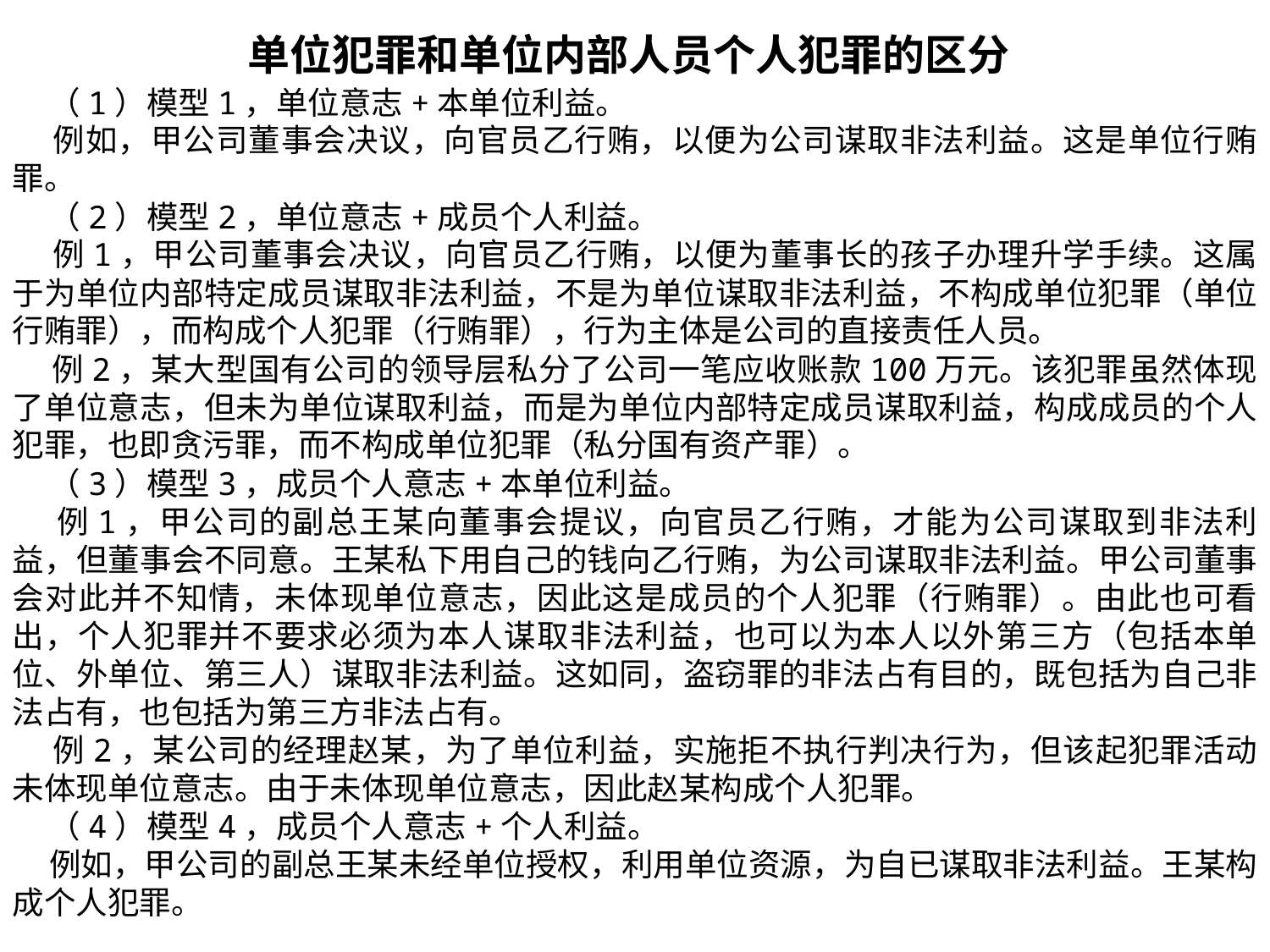

单位犯罪和单位内部人员个人犯罪的区分
    （1）模型1，单位意志+本单位利益。
    例如，甲公司董事会决议，向官员乙行贿，以便为公司谋取非法利益。这是单位行贿罪。
    （2）模型2，单位意志+成员个人利益。
    例1，甲公司董事会决议，向官员乙行贿，以便为董事长的孩子办理升学手续。这属于为单位内部特定成员谋取非法利益，不是为单位谋取非法利益，不构成单位犯罪（单位行贿罪），而构成个人犯罪（行贿罪），行为主体是公司的直接责任人员。
    例2，某大型国有公司的领导层私分了公司一笔应收账款100万元。该犯罪虽然体现了单位意志，但未为单位谋取利益，而是为单位内部特定成员谋取利益，构成成员的个人犯罪，也即贪污罪，而不构成单位犯罪（私分国有资产罪）。
    （3）模型3，成员个人意志+本单位利益。
    例1，甲公司的副总王某向董事会提议，向官员乙行贿，才能为公司谋取到非法利益，但董事会不同意。王某私下用自己的钱向乙行贿，为公司谋取非法利益。甲公司董事会对此并不知情，未体现单位意志，因此这是成员的个人犯罪（行贿罪）。由此也可看出，个人犯罪并不要求必须为本人谋取非法利益，也可以为本人以外第三方（包括本单位、外单位、第三人）谋取非法利益。这如同，盗窃罪的非法占有目的，既包括为自己非法占有，也包括为第三方非法占有。
    例2，某公司的经理赵某，为了单位利益，实施拒不执行判决行为，但该起犯罪活动未体现单位意志。由于未体现单位意志，因此赵某构成个人犯罪。
    （4）模型4，成员个人意志+个人利益。
    例如，甲公司的副总王某未经单位授权，利用单位资源，为自已谋取非法利益。王某构成个人犯罪。